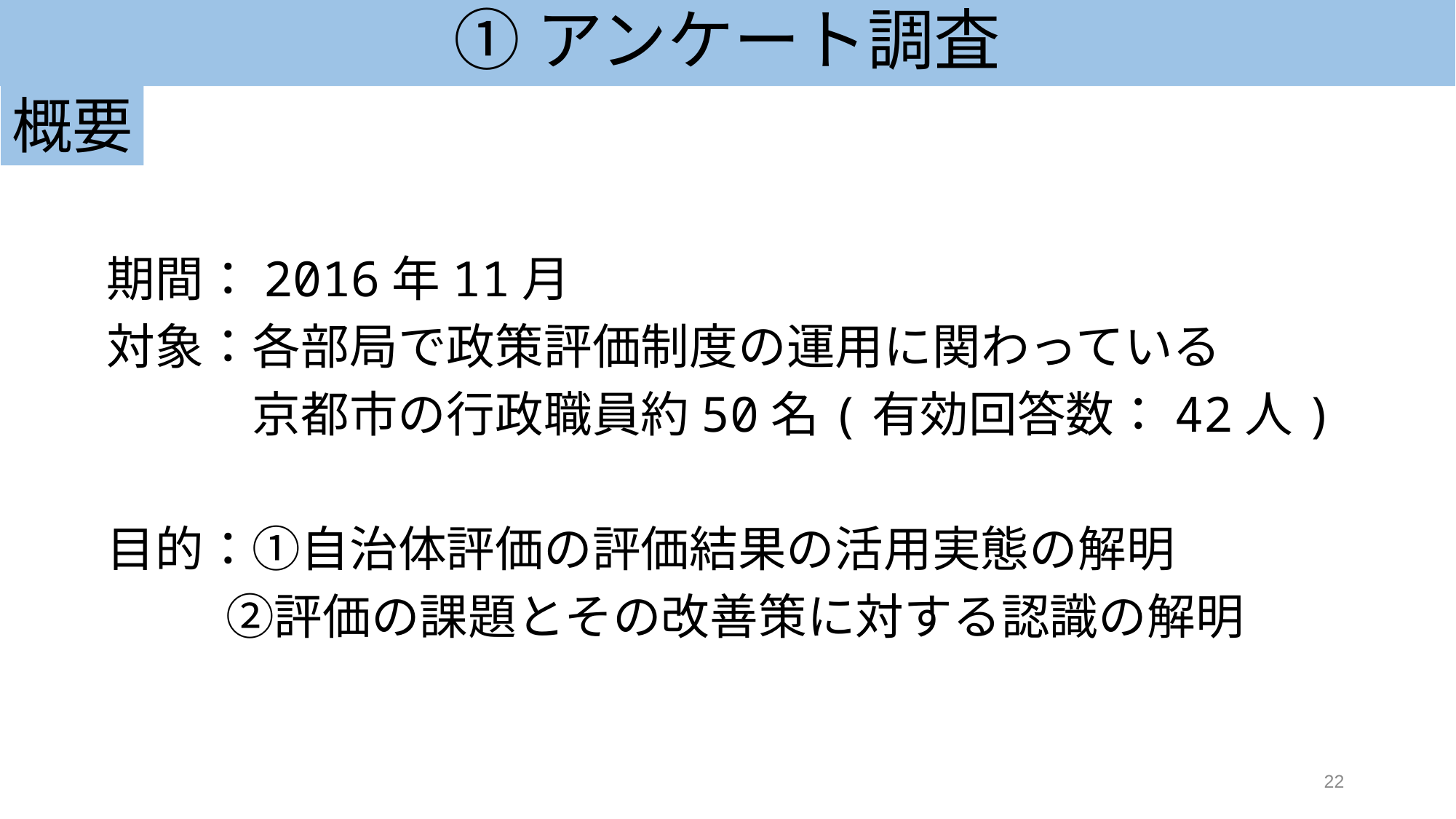

# ①アンケート調査
概要
期間：2016年11月
対象：各部局で政策評価制度の運用に関わっている
　　　京都市の行政職員約50名(有効回答数：42人)

目的：①自治体評価の評価結果の活用実態の解明
　　  ②評価の課題とその改善策に対する認識の解明
22